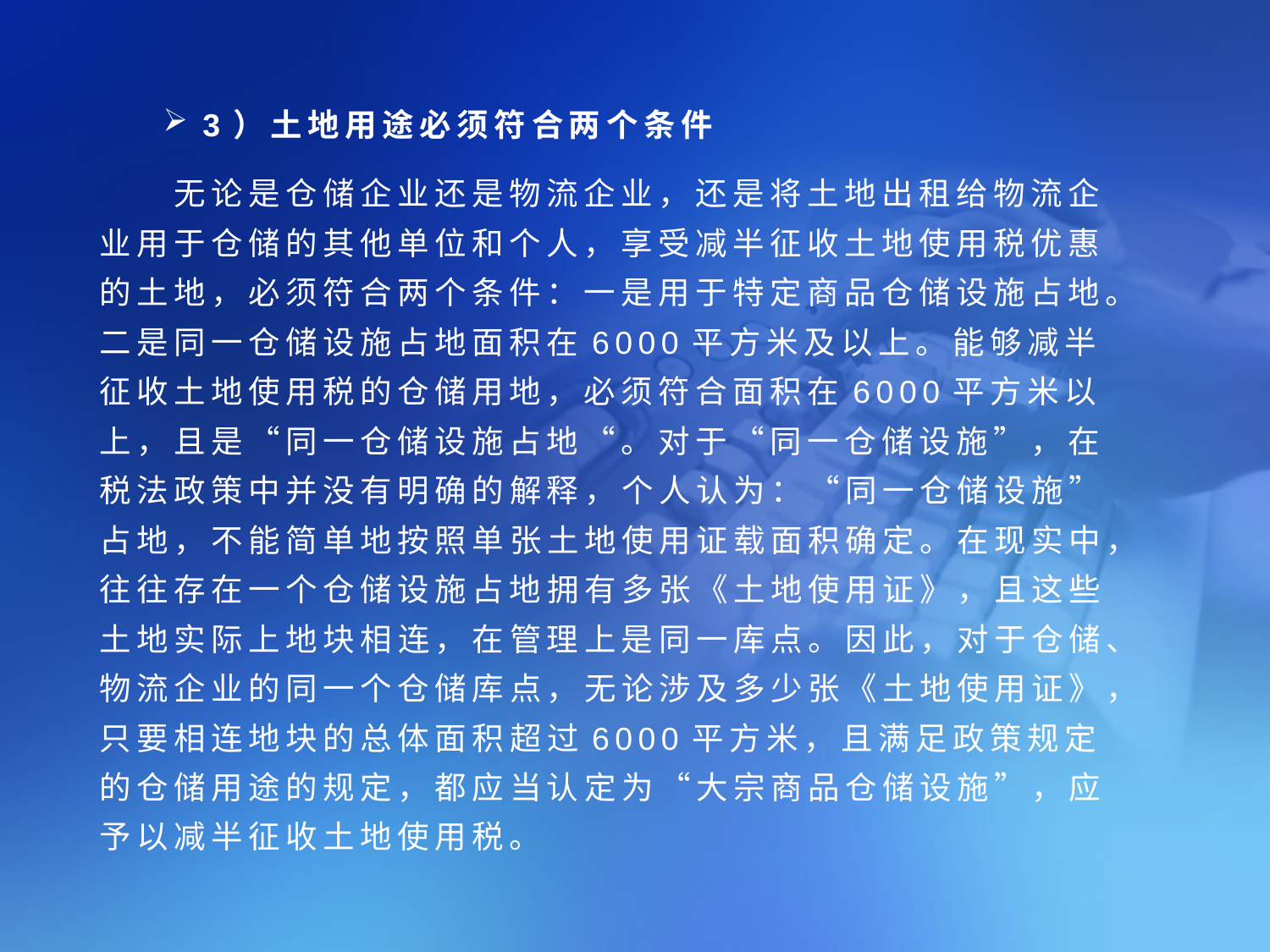

3）土地用途必须符合两个条件
　　无论是仓储企业还是物流企业，还是将土地出租给物流企业用于仓储的其他单位和个人，享受减半征收土地使用税优惠的土地，必须符合两个条件：一是用于特定商品仓储设施占地。二是同一仓储设施占地面积在6000平方米及以上。能够减半征收土地使用税的仓储用地，必须符合面积在6000平方米以上，且是“同一仓储设施占地“。对于“同一仓储设施”，在税法政策中并没有明确的解释，个人认为：“同一仓储设施”占地，不能简单地按照单张土地使用证载面积确定。在现实中，往往存在一个仓储设施占地拥有多张《土地使用证》，且这些土地实际上地块相连，在管理上是同一库点。因此，对于仓储、物流企业的同一个仓储库点，无论涉及多少张《土地使用证》，只要相连地块的总体面积超过6000平方米，且满足政策规定的仓储用途的规定，都应当认定为“大宗商品仓储设施”，应予以减半征收土地使用税。